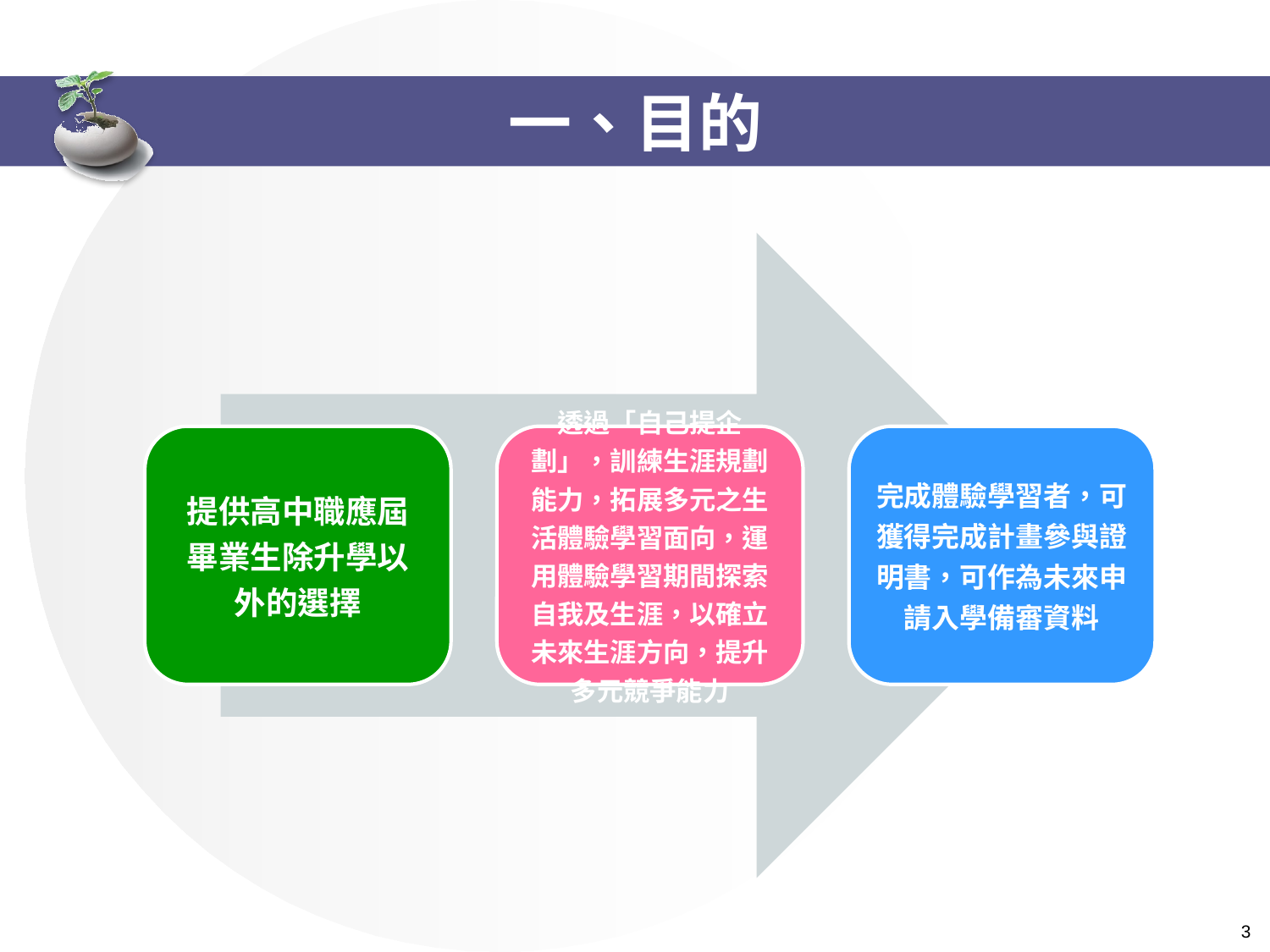

# 一、目的
提供高中職應屆畢業生除升學以外的選擇
透過「自己提企劃」，訓練生涯規劃能力，拓展多元之生活體驗學習面向，運用體驗學習期間探索自我及生涯，以確立未來生涯方向，提升多元競爭能力
完成體驗學習者，可獲得完成計畫參與證明書，可作為未來申請入學備審資料
              3